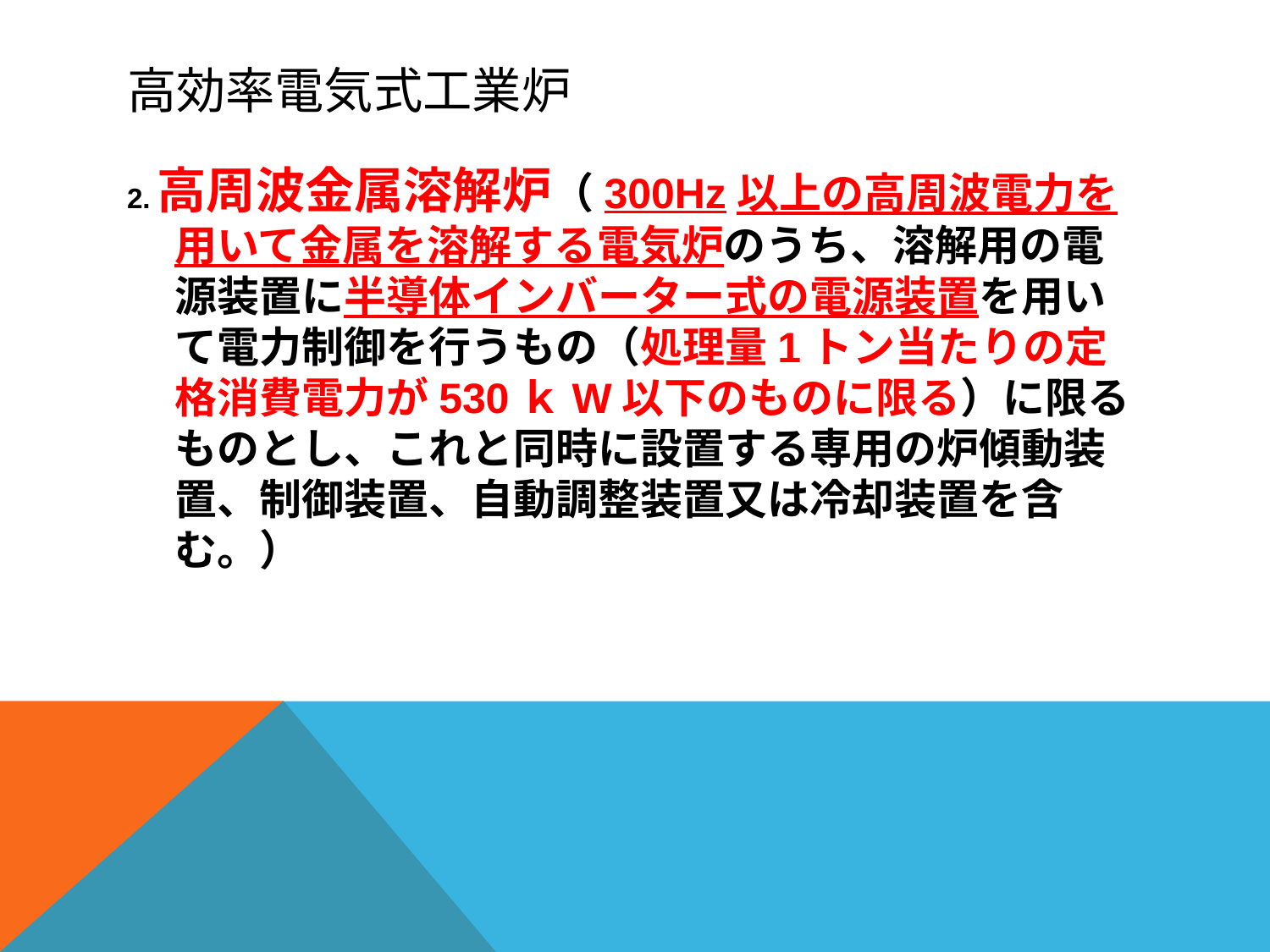

# 高効率電気式工業炉
2.高周波金属溶解炉（300Hz以上の高周波電力を用いて金属を溶解する電気炉のうち、溶解用の電源装置に半導体インバーター式の電源装置を用いて電力制御を行うもの（処理量1トン当たりの定格消費電力が530ｋW以下のものに限る）に限るものとし、これと同時に設置する専用の炉傾動装置、制御装置、自動調整装置又は冷却装置を含む。）